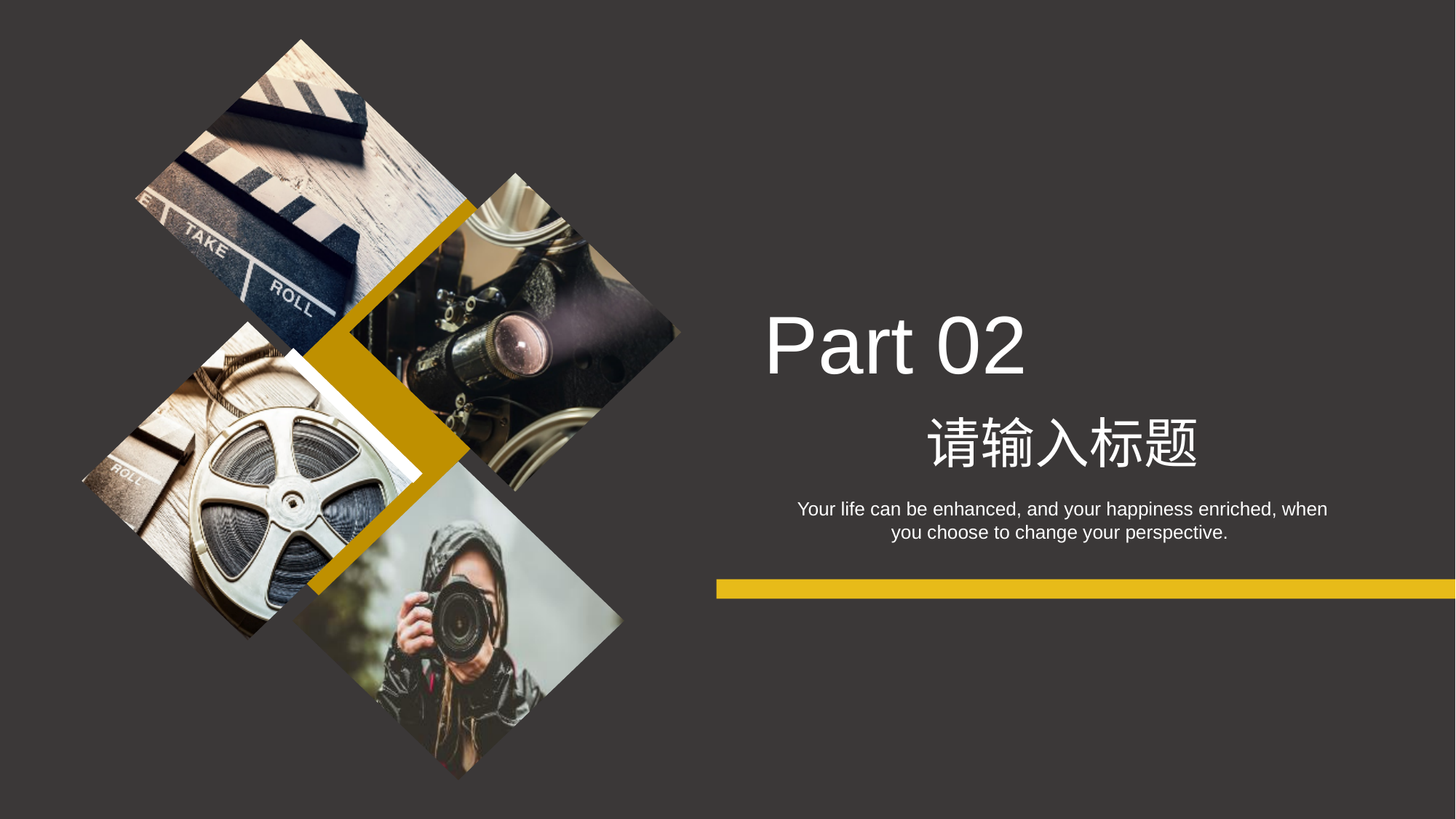

Part 02

请输入标题

Your life can be enhanced, and your happiness enriched, when you choose to change your perspective.